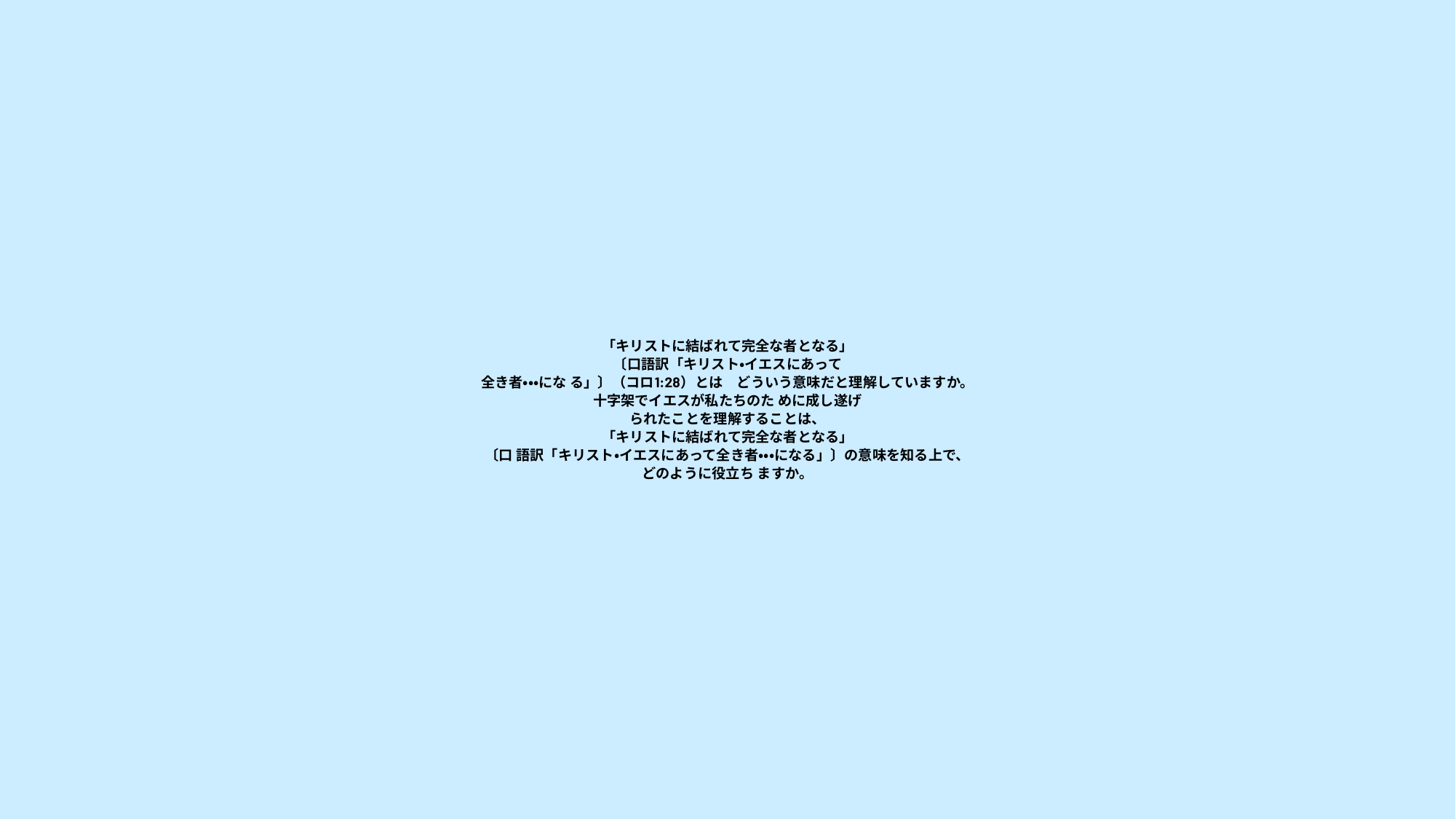

# 「キリストに結ばれて完全な者となる」 〔口語訳「キリスト・イエスにあって 全き者・・・にな る」〕（コロ1:28）とは　どういう意味だと理解していますか。 十字架でイエスが私たちのた めに成し遂げ られたことを理解することは、 「キリストに結ばれて完全な者となる」 〔口 語訳「キリスト・イエスにあって全き者・・・になる」〕の意味を知る上で、 どのように役立ち ますか。